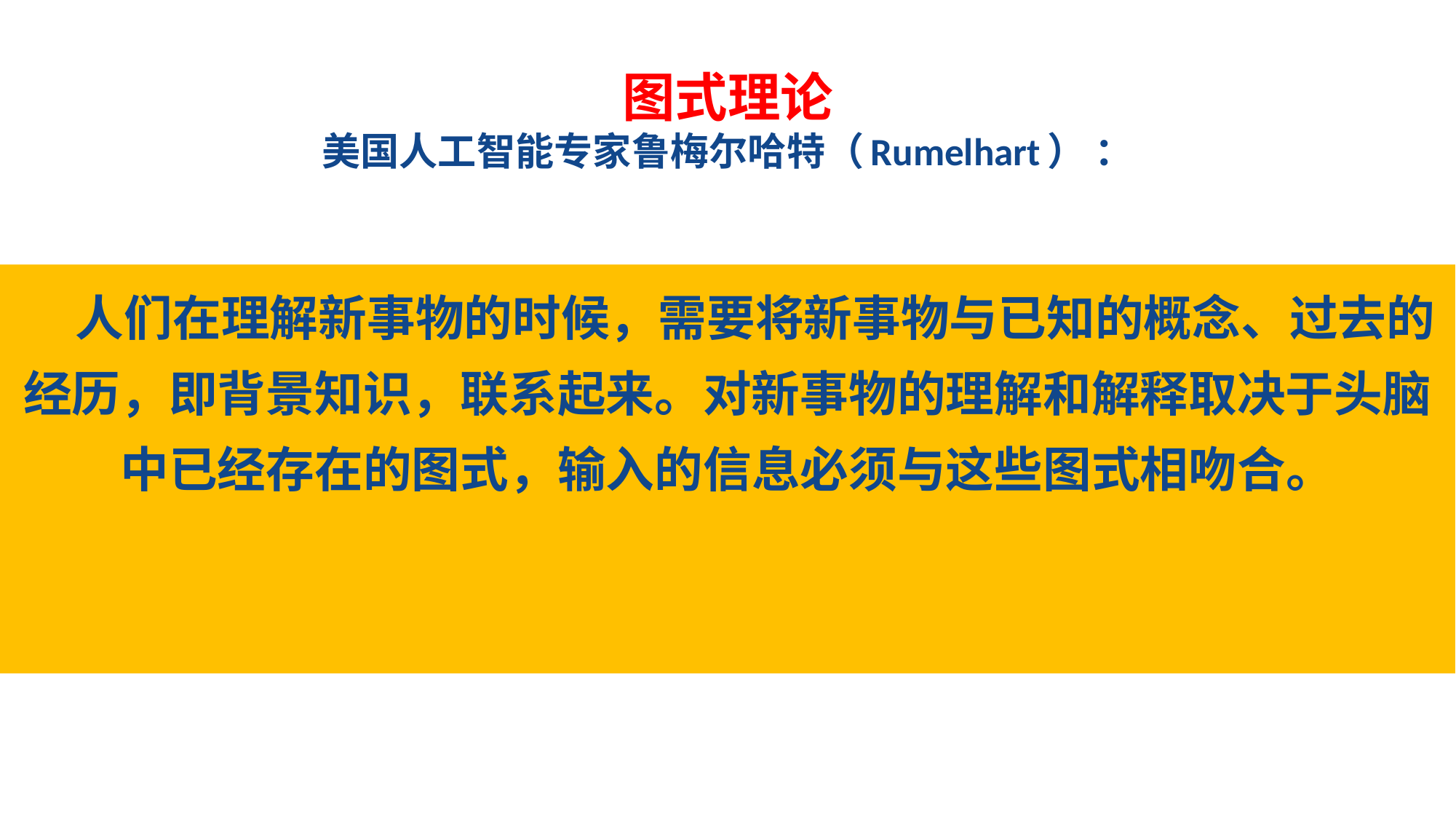

# 图式理论 美国人工智能专家鲁梅尔哈特（Rumelhart） ：
    人们在理解新事物的时候，需要将新事物与已知的概念、过去的经历，即背景知识，联系起来。对新事物的理解和解释取决于头脑中已经存在的图式，输入的信息必须与这些图式相吻合。